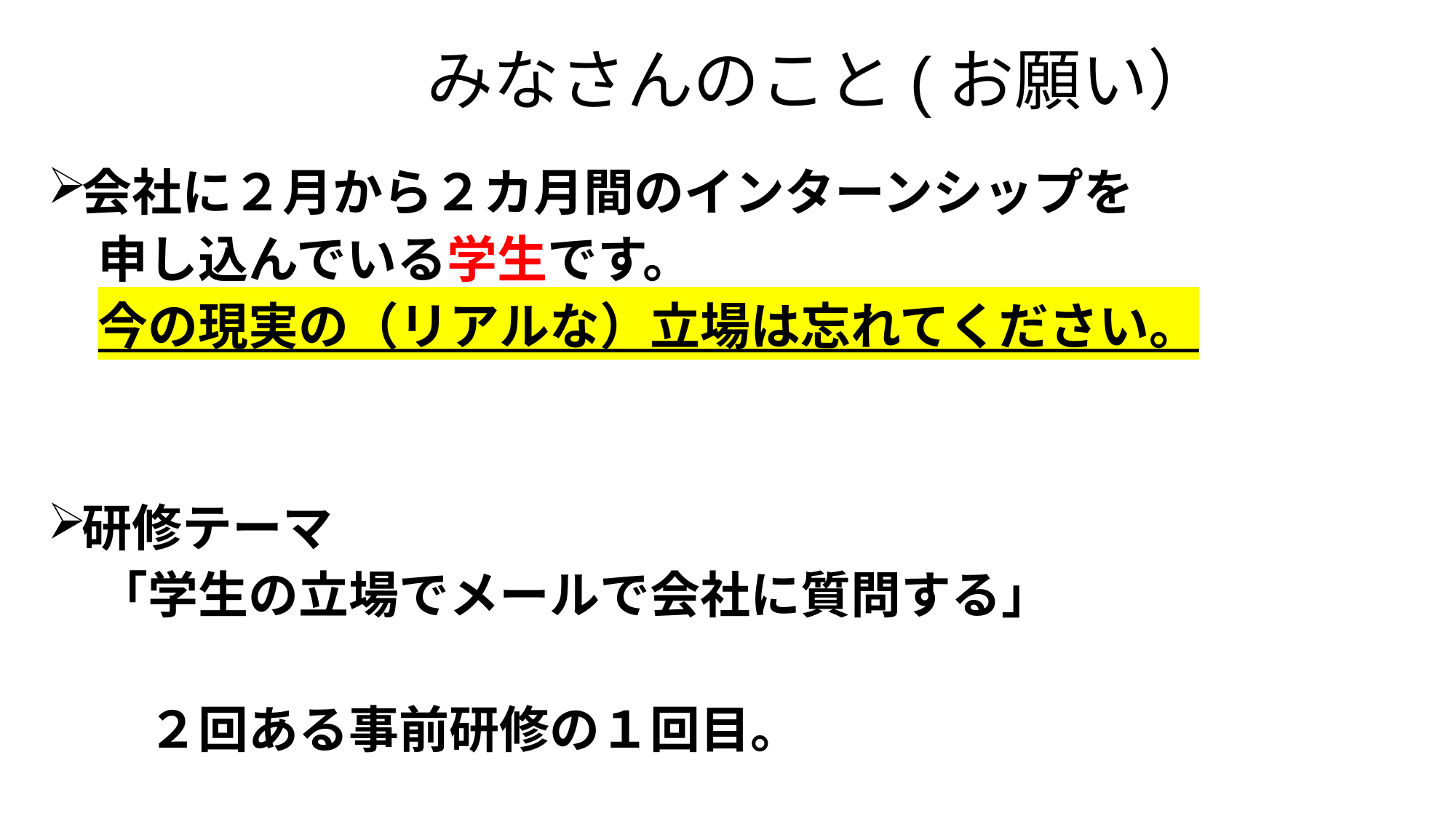

# みなさんのこと(お願い）
会社に２月から２カ月間のインターンシップを
　申し込んでいる学生です。
　今の現実の（リアルな）立場は忘れてください。

研修テーマ
　「学生の立場でメールで会社に質問する」

　　２回ある事前研修の１回目。